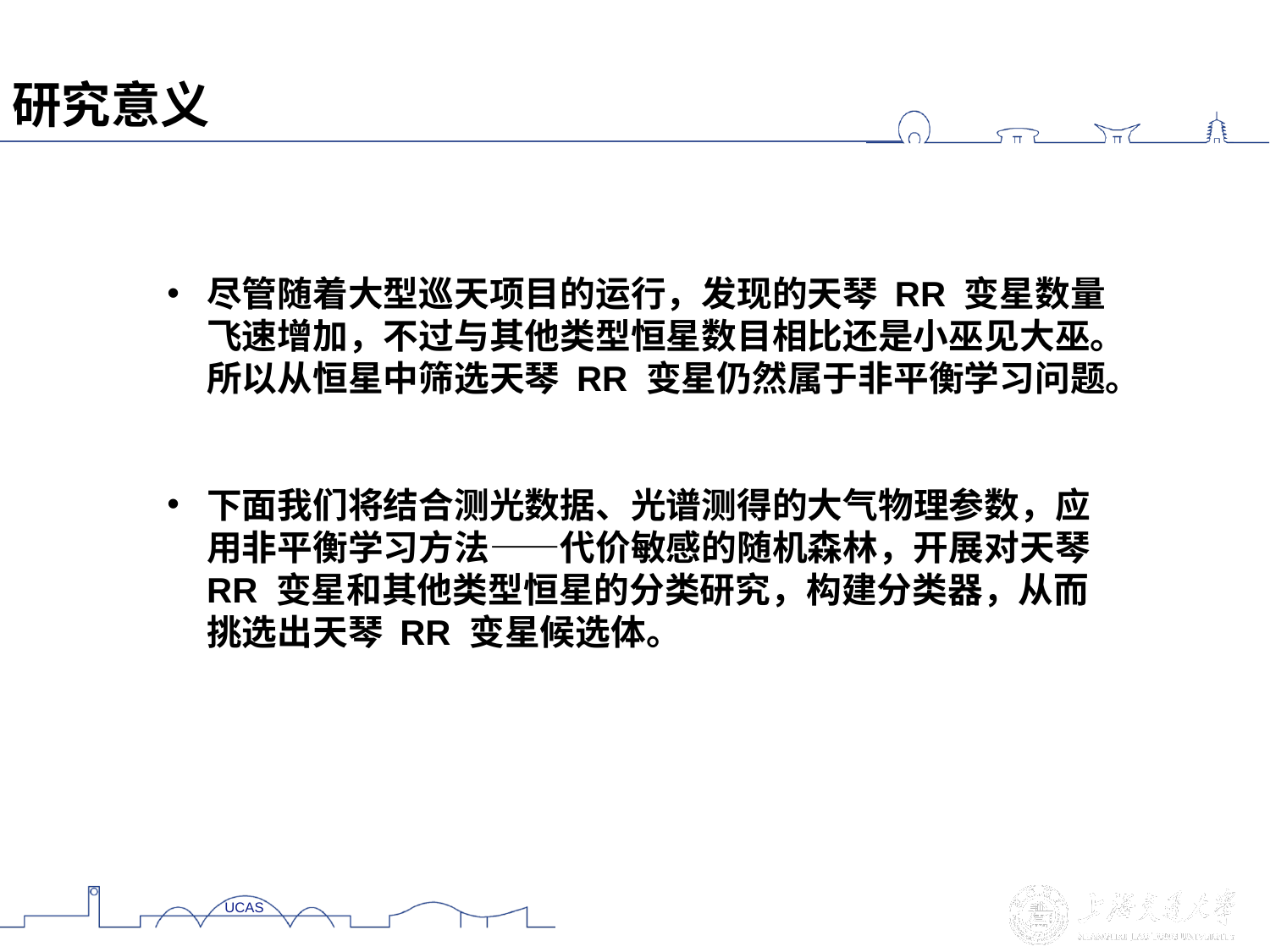

研究意义
尽管随着大型巡天项目的运行，发现的天琴 RR 变星数量飞速增加，不过与其他类型恒星数目相比还是小巫见大巫。所以从恒星中筛选天琴 RR 变星仍然属于非平衡学习问题。

下面我们将结合测光数据、光谱测得的大气物理参数，应用非平衡学习方法——代价敏感的随机森林，开展对天琴 RR 变星和其他类型恒星的分类研究，构建分类器，从而挑选出天琴 RR 变星候选体。